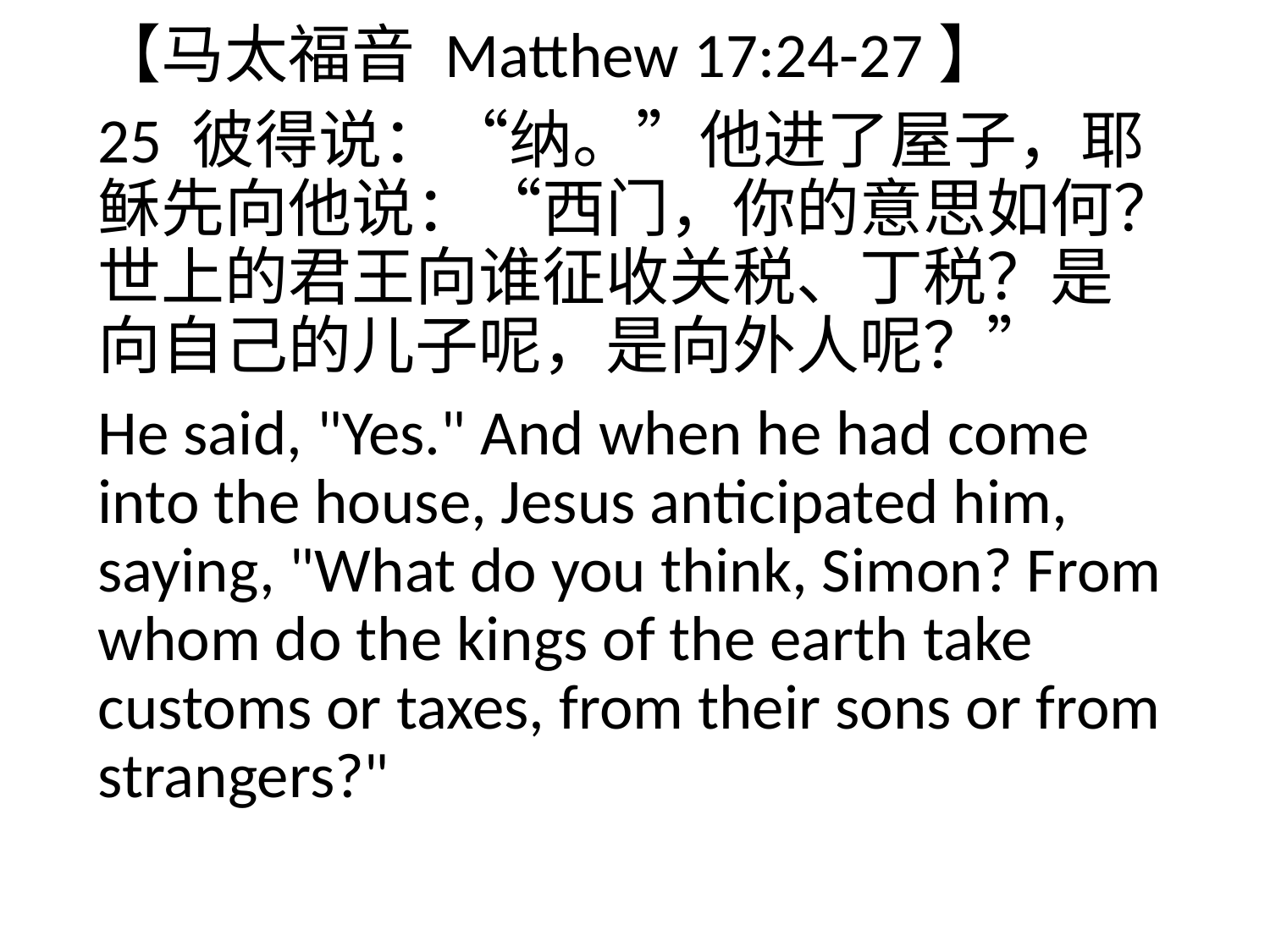

【马太福音 Matthew 17:24-27】
25 彼得说：“纳。”他进了屋子，耶稣先向他说：“西门，你的意思如何？世上的君王向谁征收关税、丁税？是向自己的儿子呢，是向外人呢？”
He said, "Yes." And when he had come into the house, Jesus anticipated him, saying, "What do you think, Simon? From whom do the kings of the earth take customs or taxes, from their sons or from strangers?"